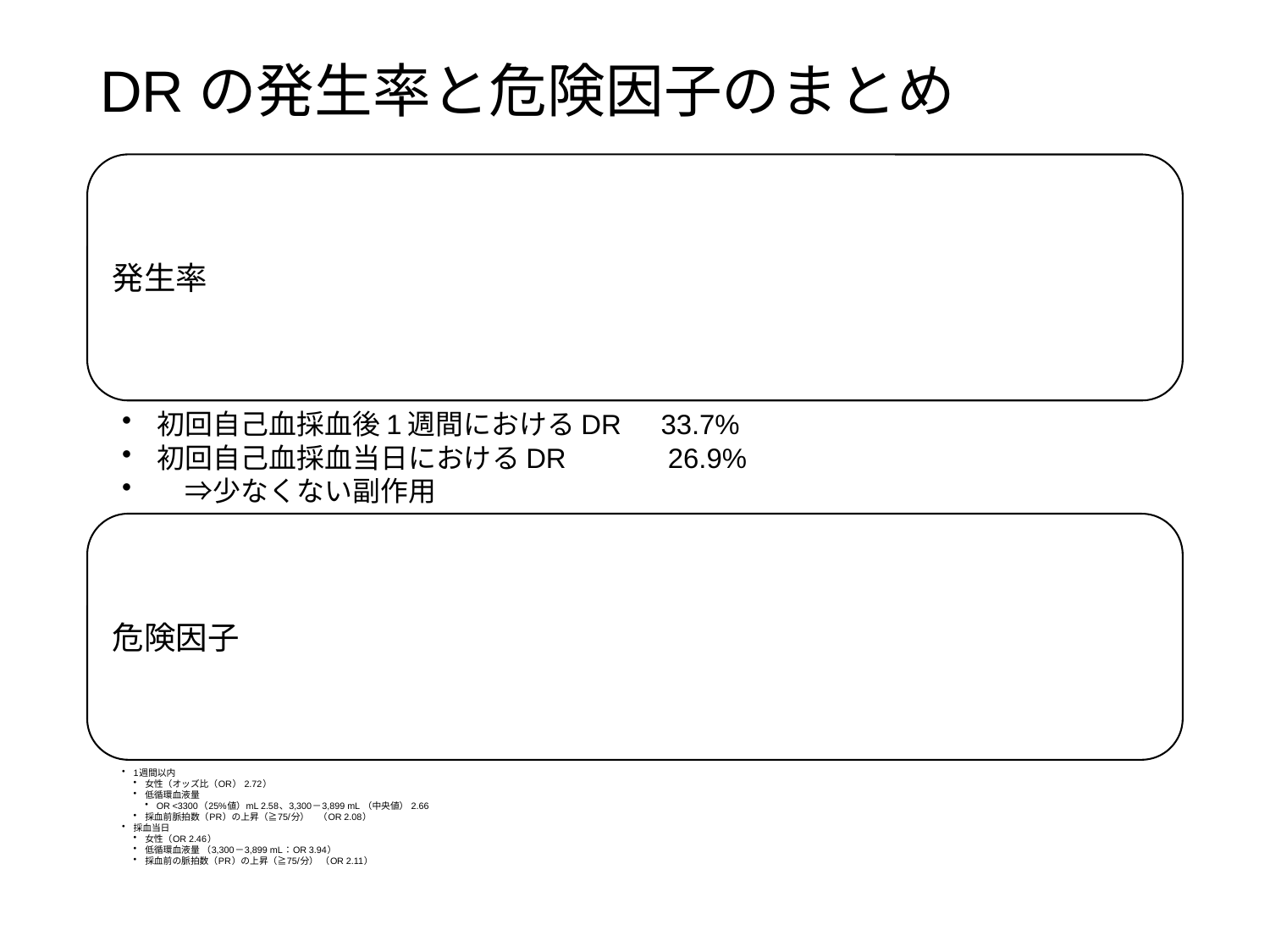

# DRの発生率と危険因子のまとめ
発生率
危険因子
1週間以内
女性（オッズ比（OR） 2.72）
低循環血液量
採血前脈拍数（PR）の上昇（≧75/分）　（OR 2.08）
採血当日
女性（OR 2.46）
低循環血液量 （3,300－3,899 mL：OR 3.94）
採血前の脈拍数（PR）の上昇（≧75/分） （OR 2.11）
　⇒少なくない副作用
OR <3300（25%値）mL 2.58、3,300－3,899 mL （中央値） 2.66